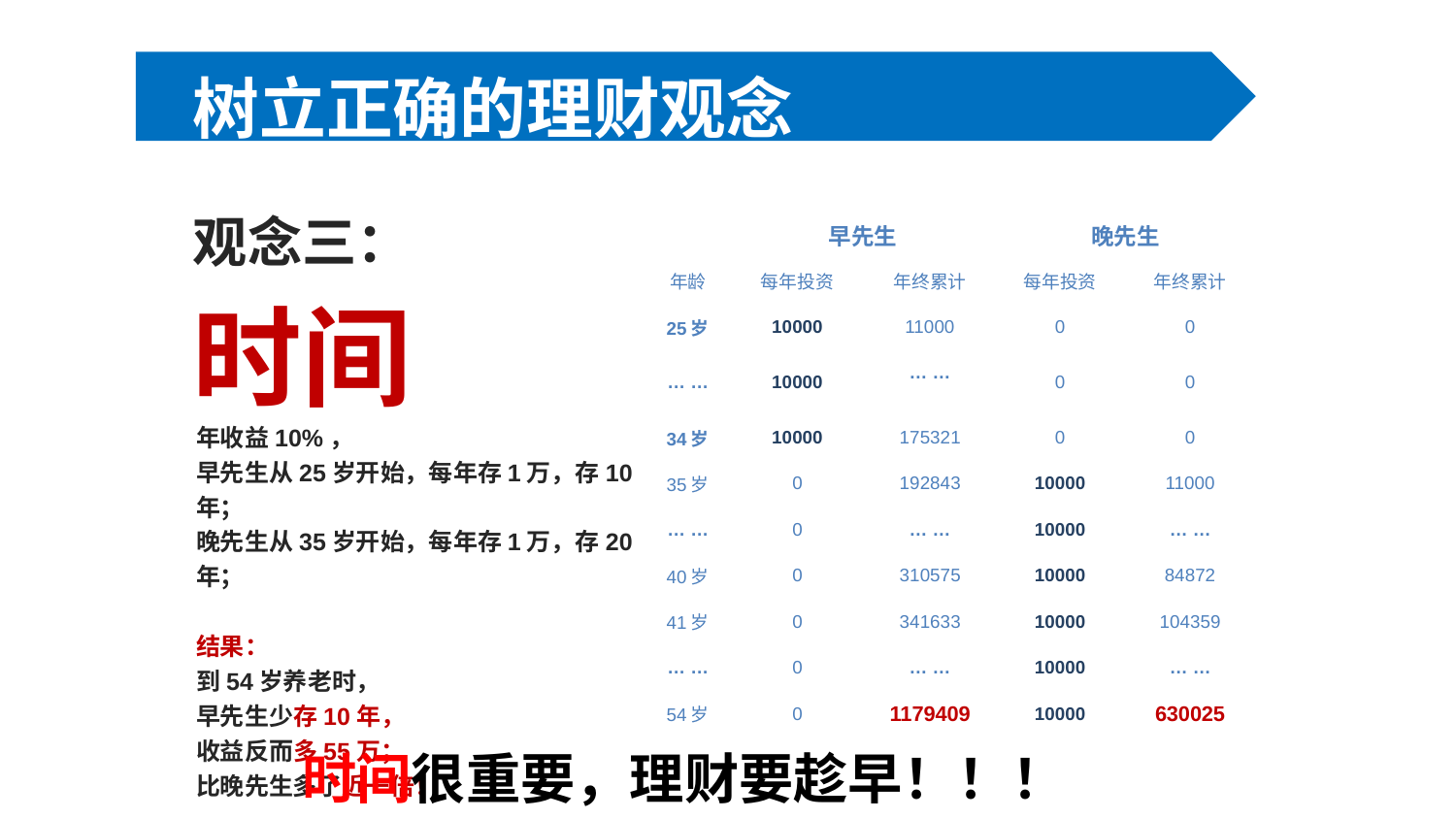

树立正确的理财观念

观念三：
|  | 早先生 |  | 晚先生 |  |
| --- | --- | --- | --- | --- |
| 年龄 | 每年投资 | 年终累计 | 每年投资 | 年终累计 |
| 25岁 | 10000 | 11000 | 0 | 0 |
| … … | 10000 | … … | 0 | 0 |
| 34岁 | 10000 | 175321 | 0 | 0 |
| 35岁 | 0 | 192843 | 10000 | 11000 |
| … … | 0 | … … | 10000 | … … |
| 40岁 | 0 | 310575 | 10000 | 84872 |
| 41岁 | 0 | 341633 | 10000 | 104359 |
| … … | 0 | … … | 10000 | … … |
| 54岁 | 0 | 1179409 | 10000 | 630025 |
时间
年收益10%，
早先生从25岁开始，每年存1万，存10年；
晚先生从35岁开始，每年存1万，存20年；

结果：
到54岁养老时，
早先生少存10年，
收益反而多55万；
比晚先生多了近一倍！
时间很重要，理财要趁早！！！